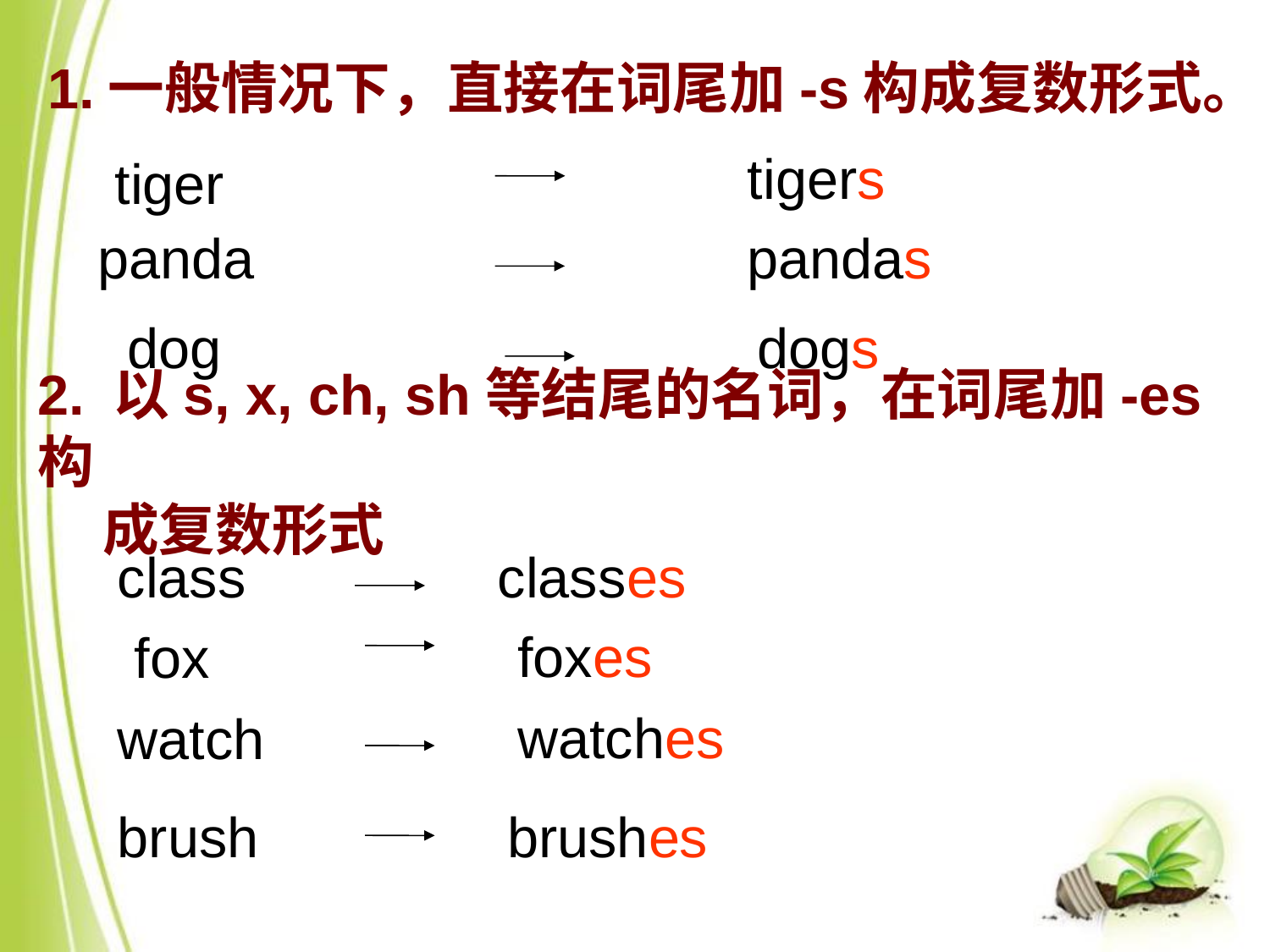

# 1.一般情况下，直接在词尾加-s构成复数形式。
tigers
tiger

panda
pandas

dog
dogs

2. 以s, x, ch, sh等结尾的名词，在词尾加-es构
    成复数形式
classes
class

foxes
fox

watches
watch

brush
brushes